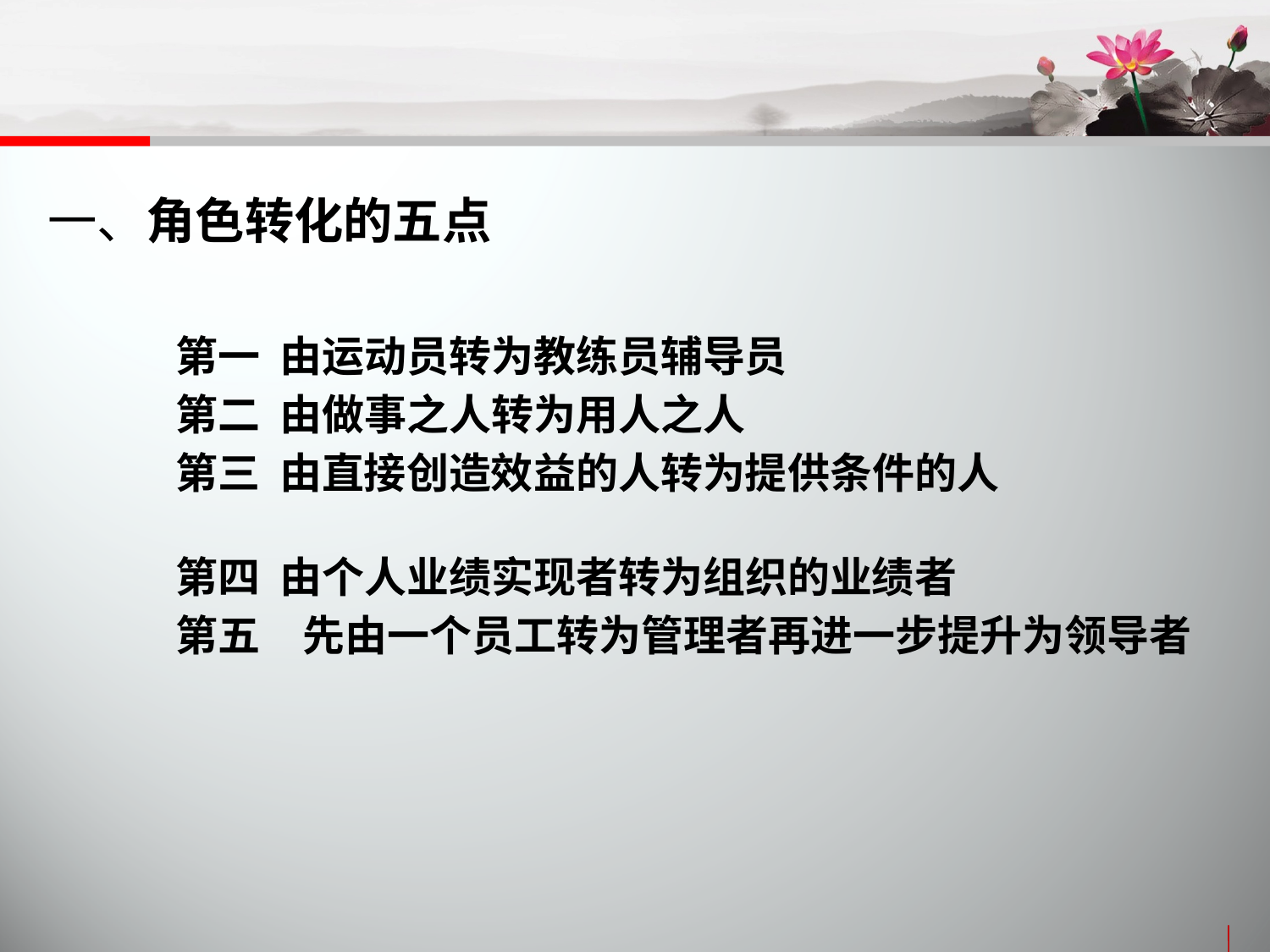

一、角色转化的五点

第一  由运动员转为教练员辅导员
第二  由做事之人转为用人之人
第三  由直接创造效益的人转为提供条件的人
第四  由个人业绩实现者转为组织的业绩者
第五　先由一个员工转为管理者再进一步提升为领导者